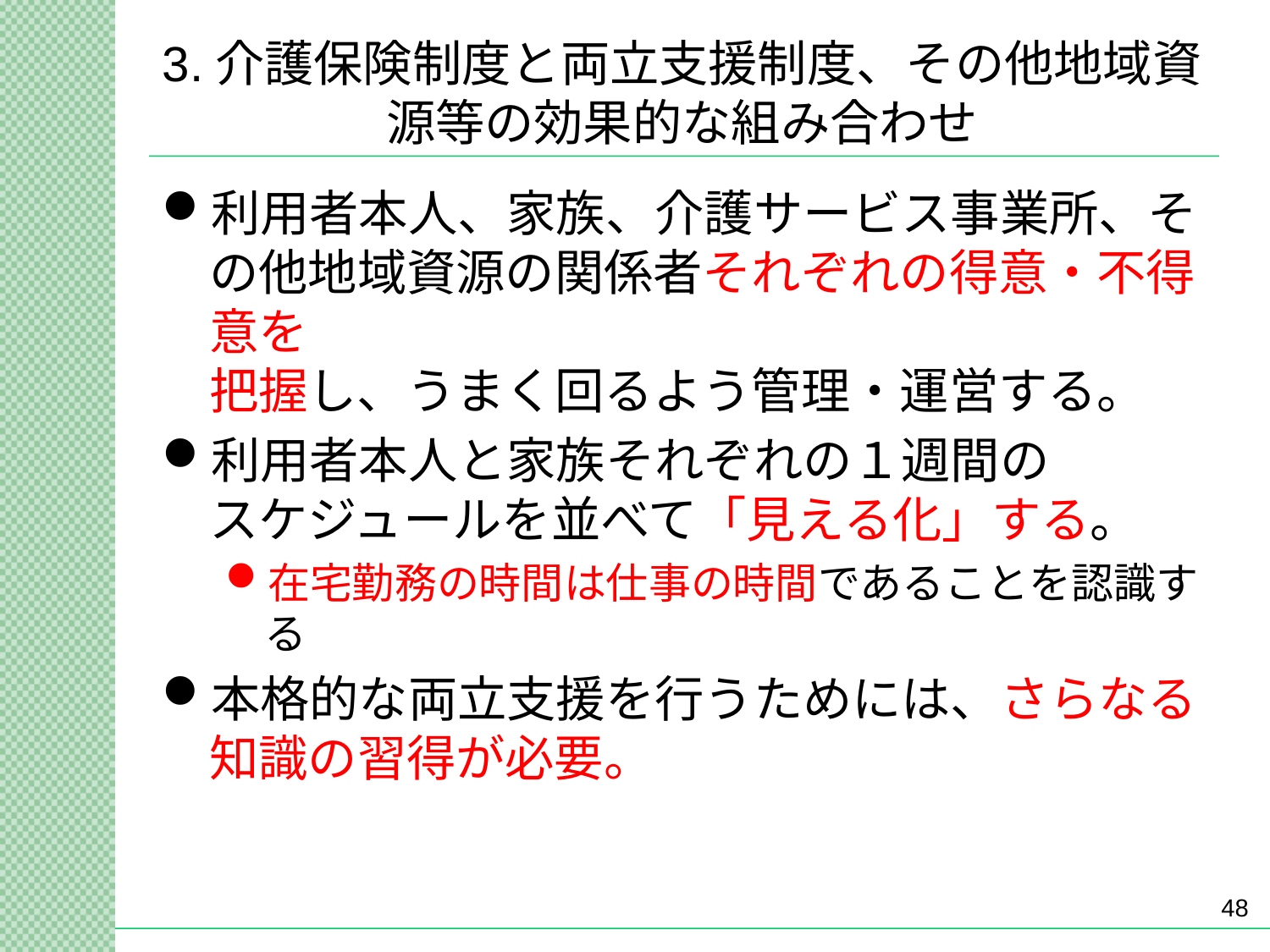

# 3.介護保険制度と両立支援制度、その他地域資源等の効果的な組み合わせ
利用者本人、家族、介護サービス事業所、その他地域資源の関係者それぞれの得意・不得意を
把握し、うまく回るよう管理・運営する。
利用者本人と家族それぞれの１週間の
スケジュールを並べて「見える化」する。
在宅勤務の時間は仕事の時間であることを認識する
本格的な両立支援を行うためには、さらなる知識の習得が必要。

48